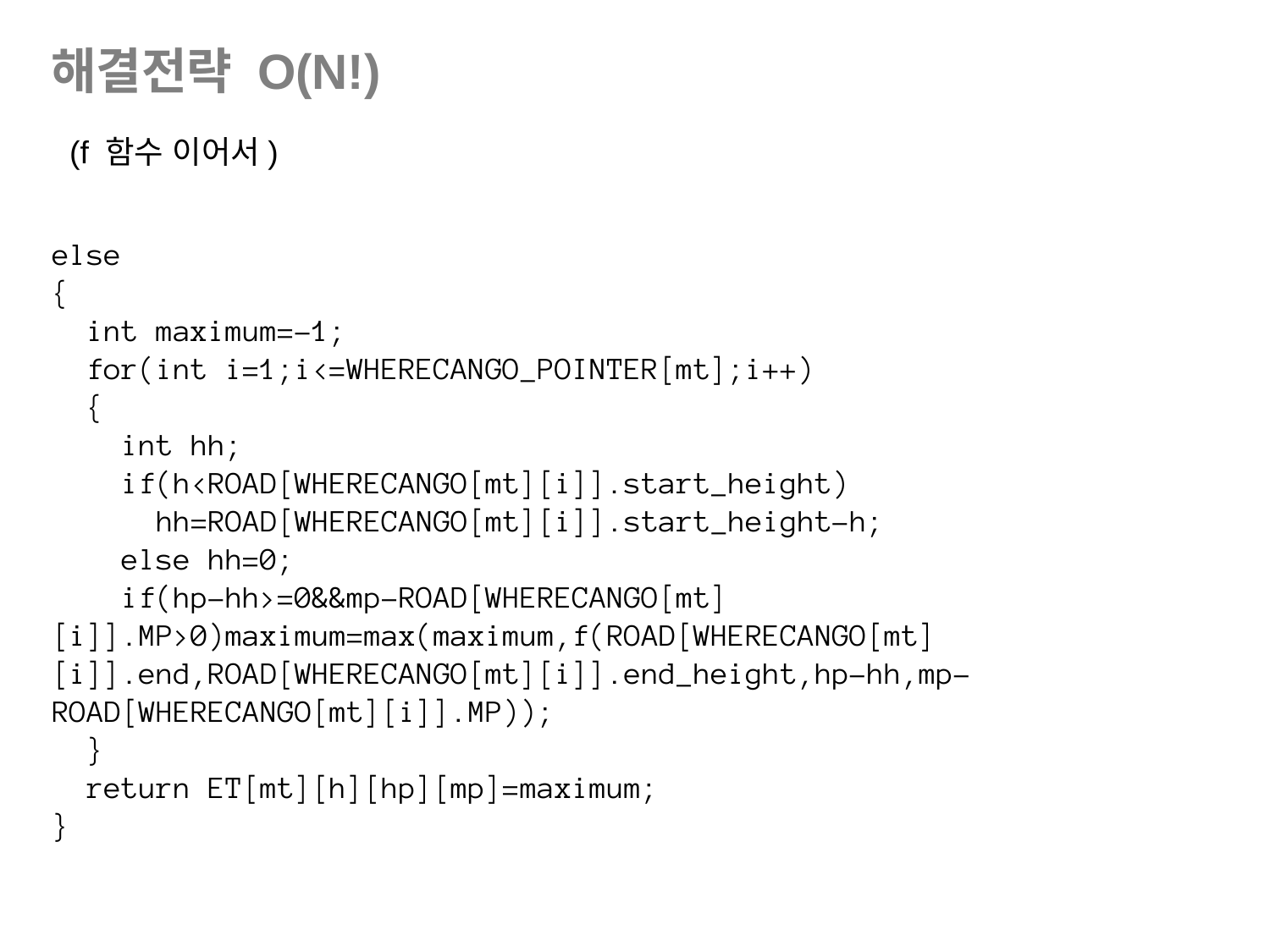

해결전략 O(N!)
(f 함수 이어서)
else
{
  int maximum=-1;
  for(int i=1;i<=WHERECANGO_POINTER[mt];i++)
  {
    int hh;
    if(h<ROAD[WHERECANGO[mt][i]].start_height)
      hh=ROAD[WHERECANGO[mt][i]].start_height-h;
    else hh=0;
    if(hp-hh>=0&&mp-ROAD[WHERECANGO[mt][i]].MP>0)maximum=max(maximum,f(ROAD[WHERECANGO[mt][i]].end,ROAD[WHERECANGO[mt][i]].end_height,hp-hh,mp-ROAD[WHERECANGO[mt][i]].MP));
  }
  return ET[mt][h][hp][mp]=maximum;
}